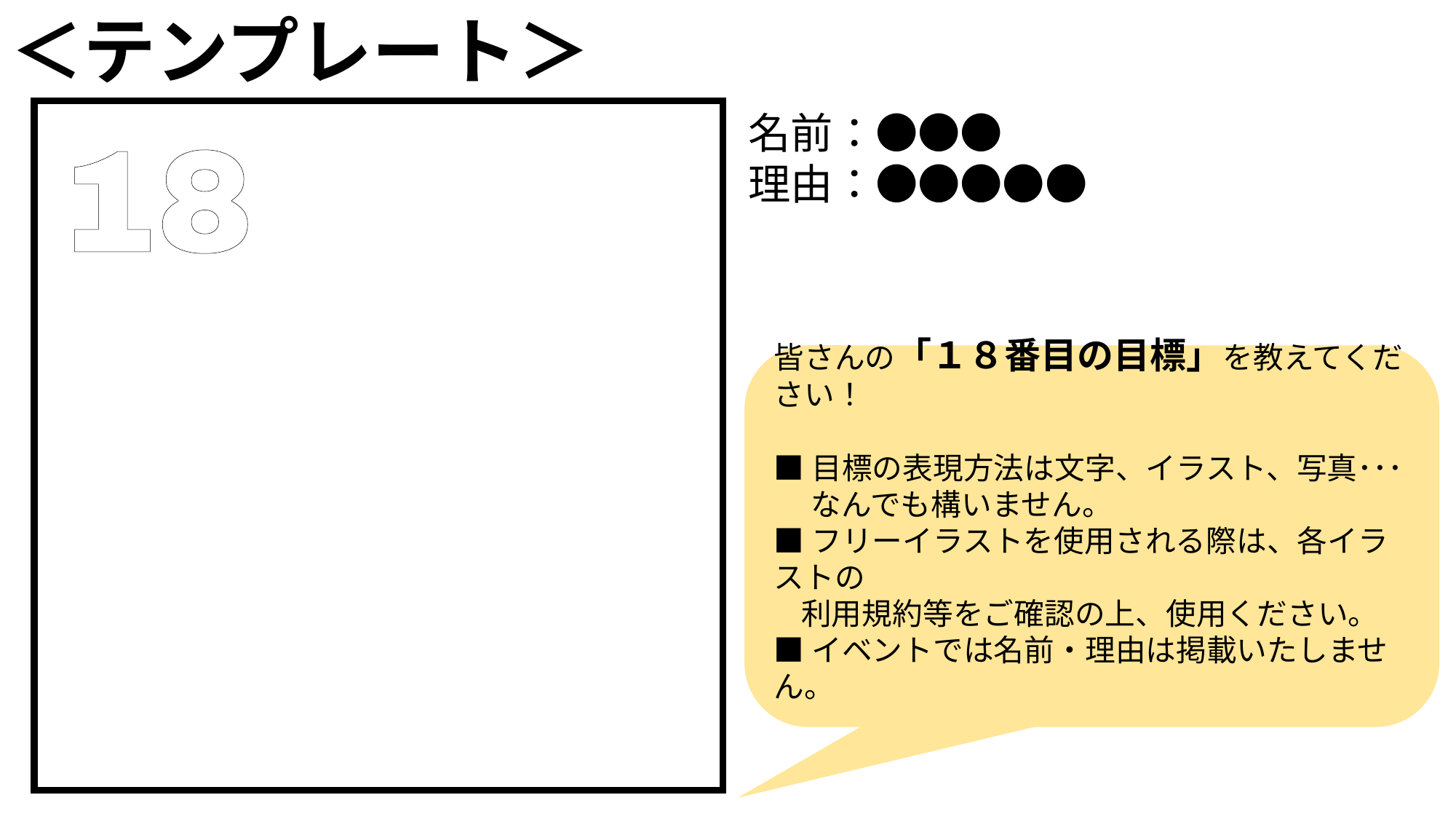

＜テンプレート＞

18
名前：●●●
理由：●●●●●
皆さんの「１８番目の目標」を教えてください！

■目標の表現方法は文字、イラスト、写真･･･
　 なんでも構いません。
■フリーイラストを使用される際は、各イラストの
   利用規約等をご確認の上、使用ください。
■イベントでは名前・理由は掲載いたしません。